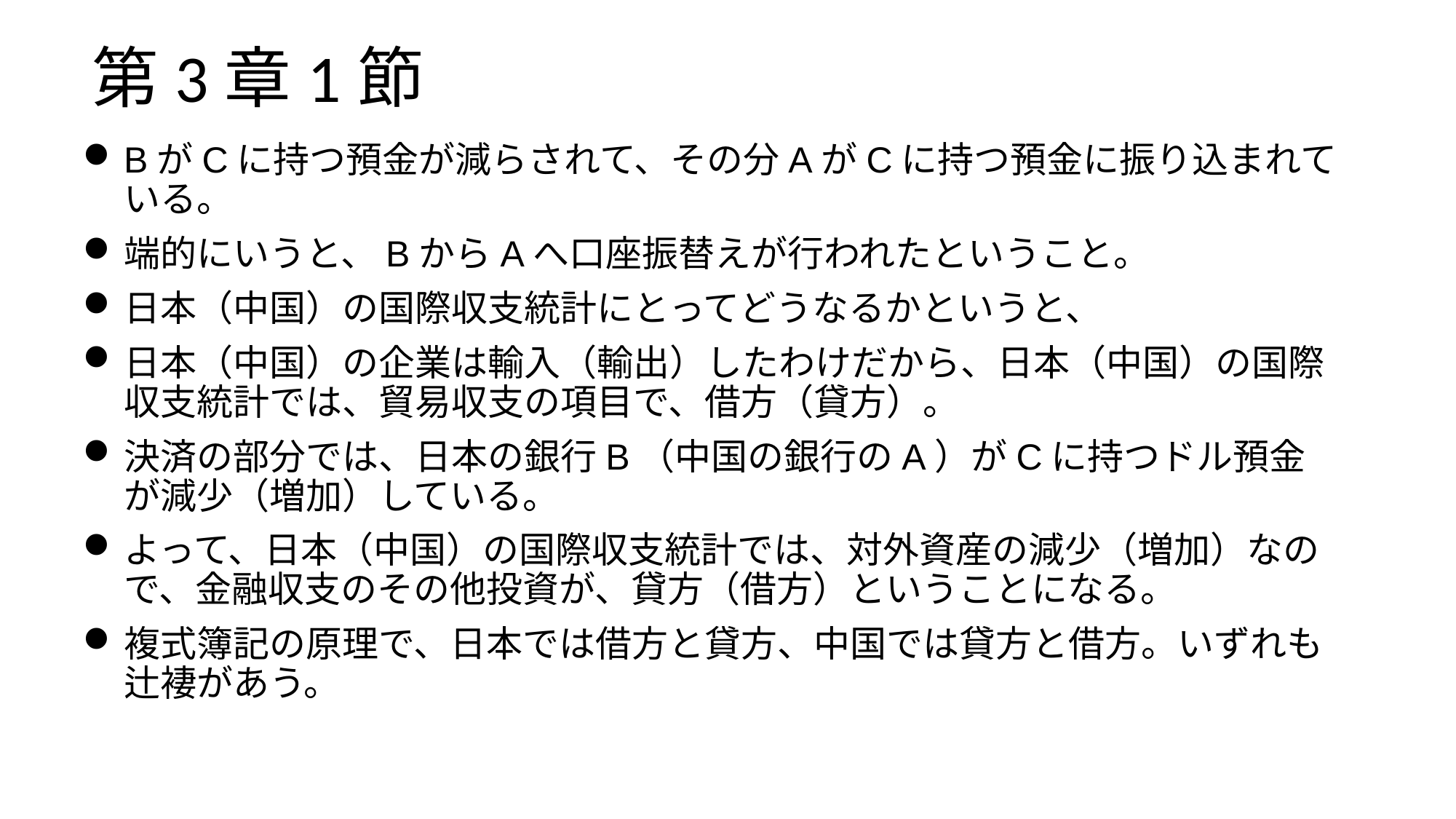

# 第3章1節
BがCに持つ預金が減らされて、その分AがCに持つ預金に振り込まれている。
端的にいうと、BからAへ口座振替えが行われたということ。
日本（中国）の国際収支統計にとってどうなるかというと、
日本（中国）の企業は輸入（輸出）したわけだから、日本（中国）の国際収支統計では、貿易収支の項目で、借方（貸方）。
決済の部分では、日本の銀行B（中国の銀行のA）がCに持つドル預金が減少（増加）している。
よって、日本（中国）の国際収支統計では、対外資産の減少（増加）なので、金融収支のその他投資が、貸方（借方）ということになる。
複式簿記の原理で、日本では借方と貸方、中国では貸方と借方。いずれも辻褄があう。